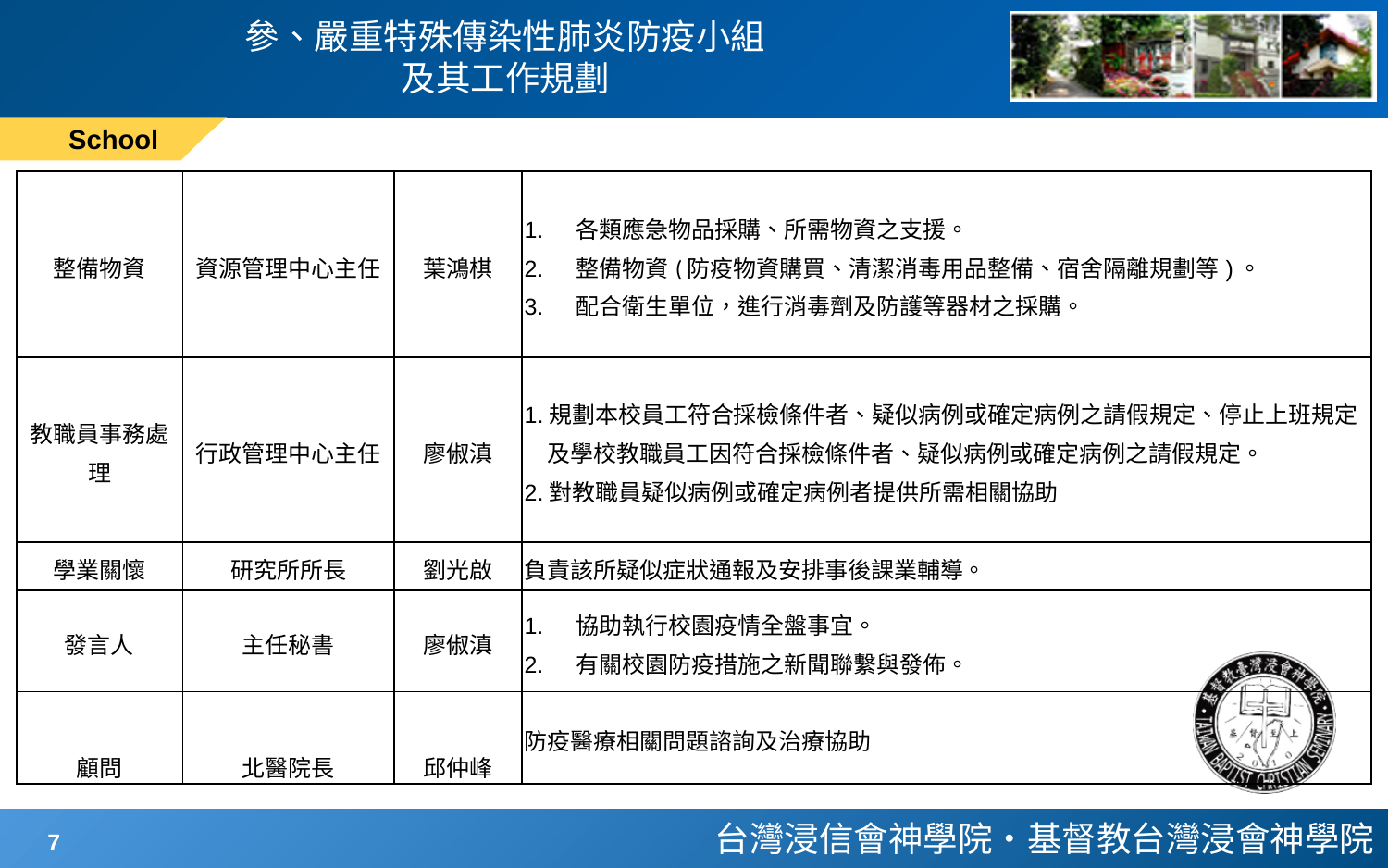

# 參、嚴重特殊傳染性肺炎防疫小組 及其工作規劃
School
| 整備物資 | 資源管理中心主任 | 葉鴻棋 | 各類應急物品採購、所需物資之支援。 整備物資(防疫物資購買、清潔消毒用品整備、宿舍隔離規劃等)。 配合衛生單位，進行消毒劑及防護等器材之採購。 |
| --- | --- | --- | --- |
| 教職員事務處理 | 行政管理中心主任 | 廖俶滇 | 1.規劃本校員工符合採檢條件者、疑似病例或確定病例之請假規定、停止上班規定及學校教職員工因符合採檢條件者、疑似病例或確定病例之請假規定。 2.對教職員疑似病例或確定病例者提供所需相關協助 |
| 學業關懷 | 研究所所長 | 劉光啟 | 負責該所疑似症狀通報及安排事後課業輔導。 |
| 發言人 | 主任秘書 | 廖俶滇 | 協助執行校園疫情全盤事宜。 有關校園防疫措施之新聞聯繫與發佈。 |
| 顧問 | 北醫院長 | 邱仲峰 | 防疫醫療相關問題諮詢及治療協助 |